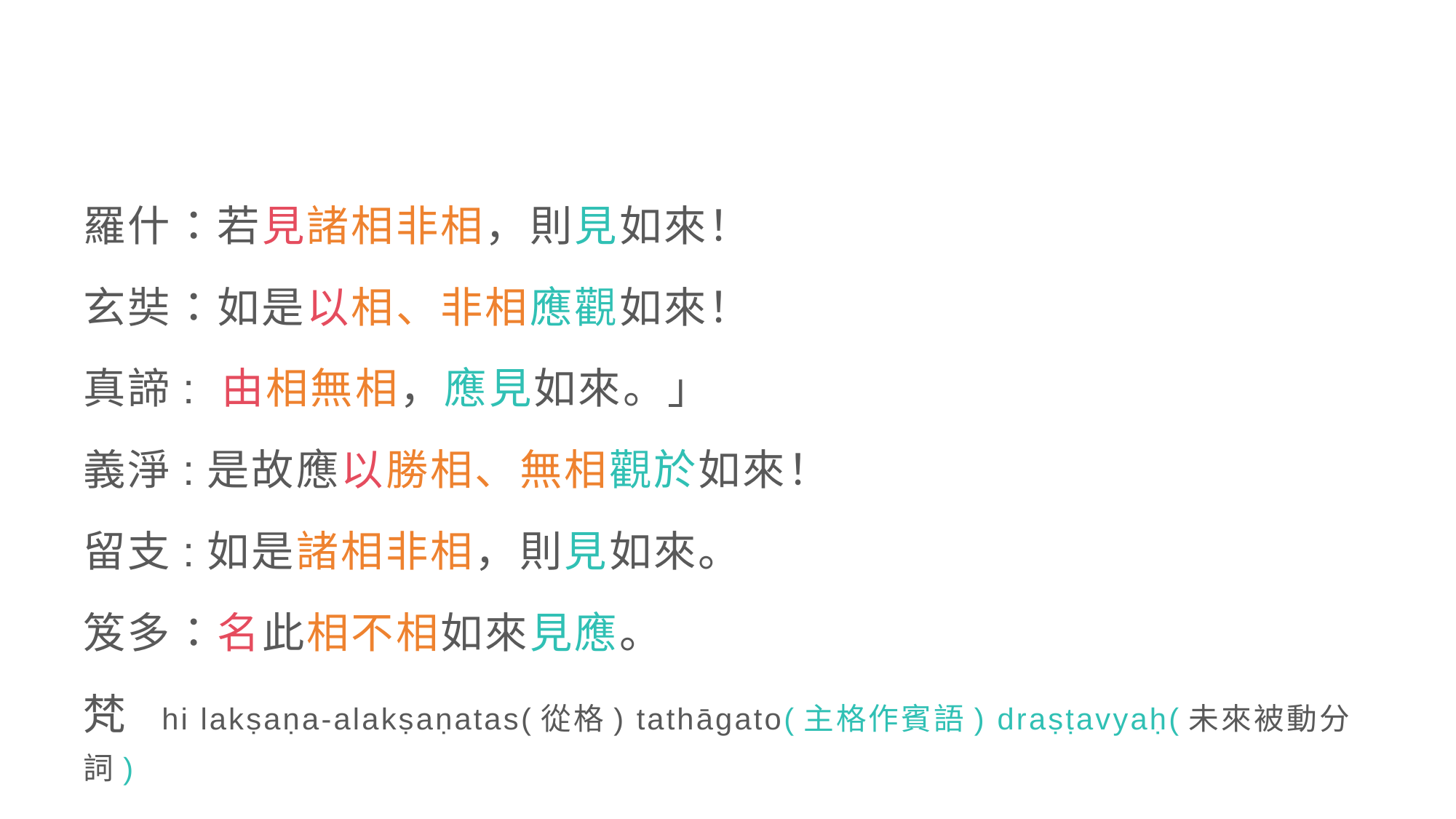

#
羅什：若見諸相非相，則見如來！
玄奘：如是以相、非相應觀如來！
真諦: 由相無相，應見如來。」
義淨:是故應以勝相、無相觀於如來！
留支:如是諸相非相，則見如來。
笈多：名此相不相如來見應。
梵  hi lakṣaṇa-alakṣaṇatas(從格) tathāgato(主格作賓語) draṣṭavyaḥ(未來被動分詞)